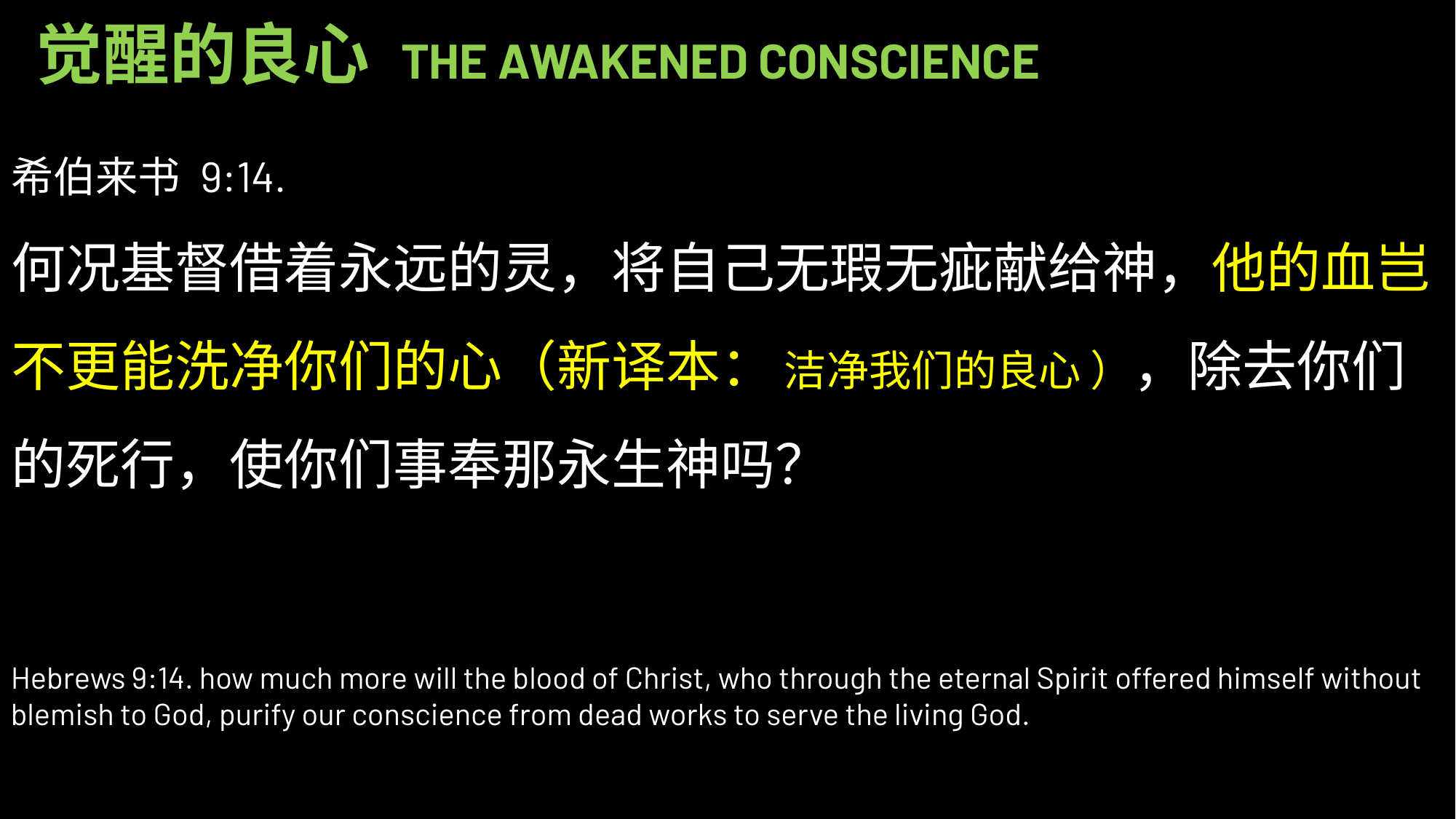

# 觉醒的良心 THE AWAKENED CONSCIENCE
希伯来书 9:14.
何况基督借着永远的灵，将自己无瑕无疵献给神，他的血岂不更能洗净你们的心（新译本： 洁净我们的良心 ），除去你们的死行，使你们事奉那永生神吗？

Hebrews 9:14. how much more will the blood of Christ, who through the eternal Spirit offered himself without blemish to God, purify our conscience from dead works to serve the living God.